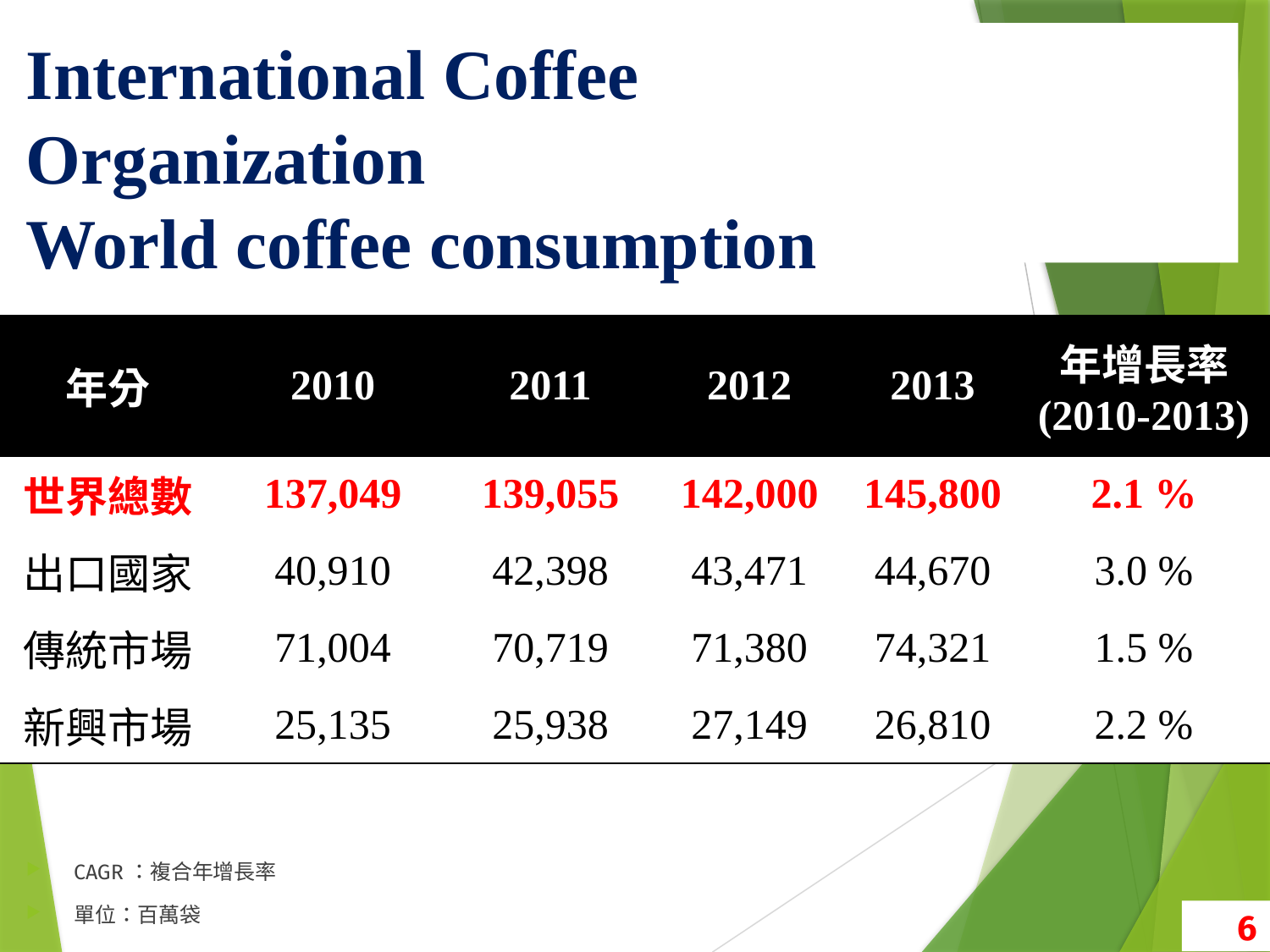

# International Coffee Organization World coffee consumption

| 年分 | 2010 | 2011 | 2012 | 2013 | 年增長率 (2010-2013) |
| --- | --- | --- | --- | --- | --- |
| 世界總數 | 137,049 | 139,055 | 142,000 | 145,800 | 2.1 % |
| 出口國家 | 40,910 | 42,398 | 43,471 | 44,670 | 3.0 % |
| 傳統市場 | 71,004 | 70,719 | 71,380 | 74,321 | 1.5 % |
| 新興市場 | 25,135 | 25,938 | 27,149 | 26,810 | 2.2 % |
CAGR：複合年增長率
單位：百萬袋

6